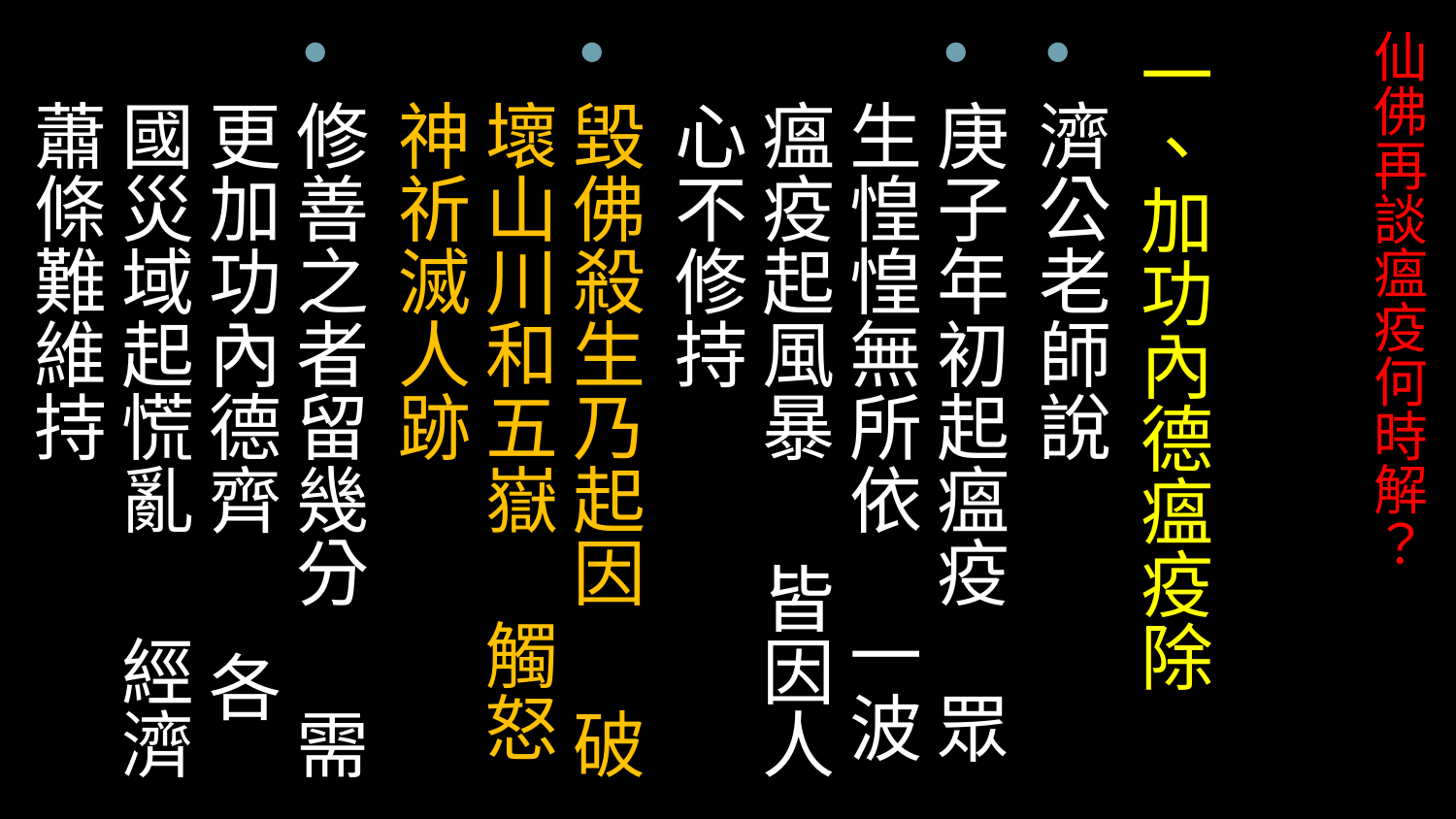

一、加功內德瘟疫除
濟公老師說
庚子年初起瘟疫     眾生惶惶無所依     一波瘟疫起風暴      皆因人心不修持
毀佛殺生乃起因      破壞山川和五嶽     觸怒神祈滅人跡
修善之者留幾分      需更加功內德齊       各國災域起慌亂      經濟蕭條難維持
# 仙佛再談瘟疫何時解？